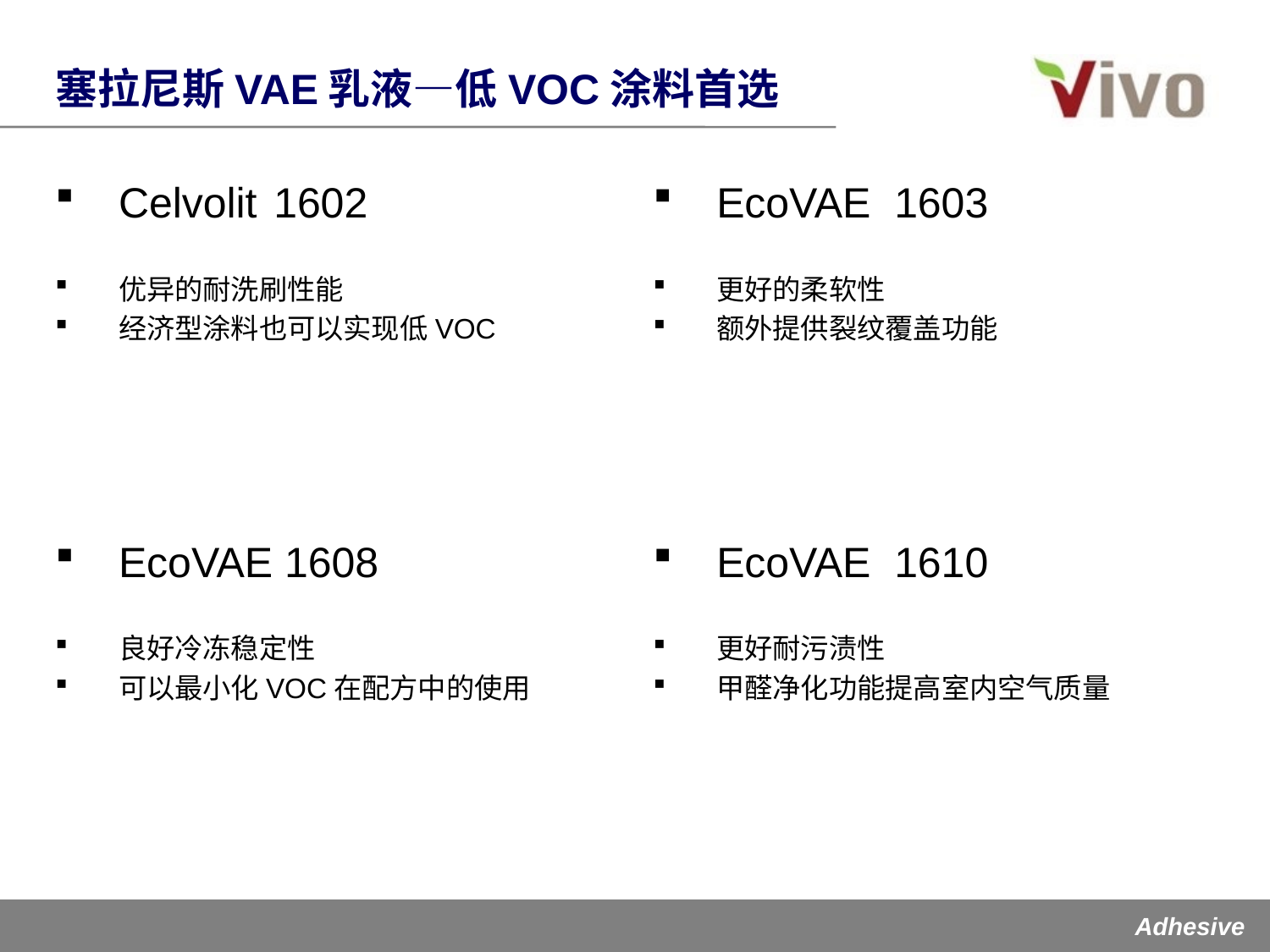

# 塞拉尼斯VAE乳液—低VOC涂料首选
Celvolit  1602

优异的耐洗刷性能
经济型涂料也可以实现低VOC
EcoVAE  1603

更好的柔软性
额外提供裂纹覆盖功能
EcoVAE 1608

良好冷冻稳定性
可以最小化VOC在配方中的使用
EcoVAE  1610

更好耐污渍性
甲醛净化功能提高室内空气质量